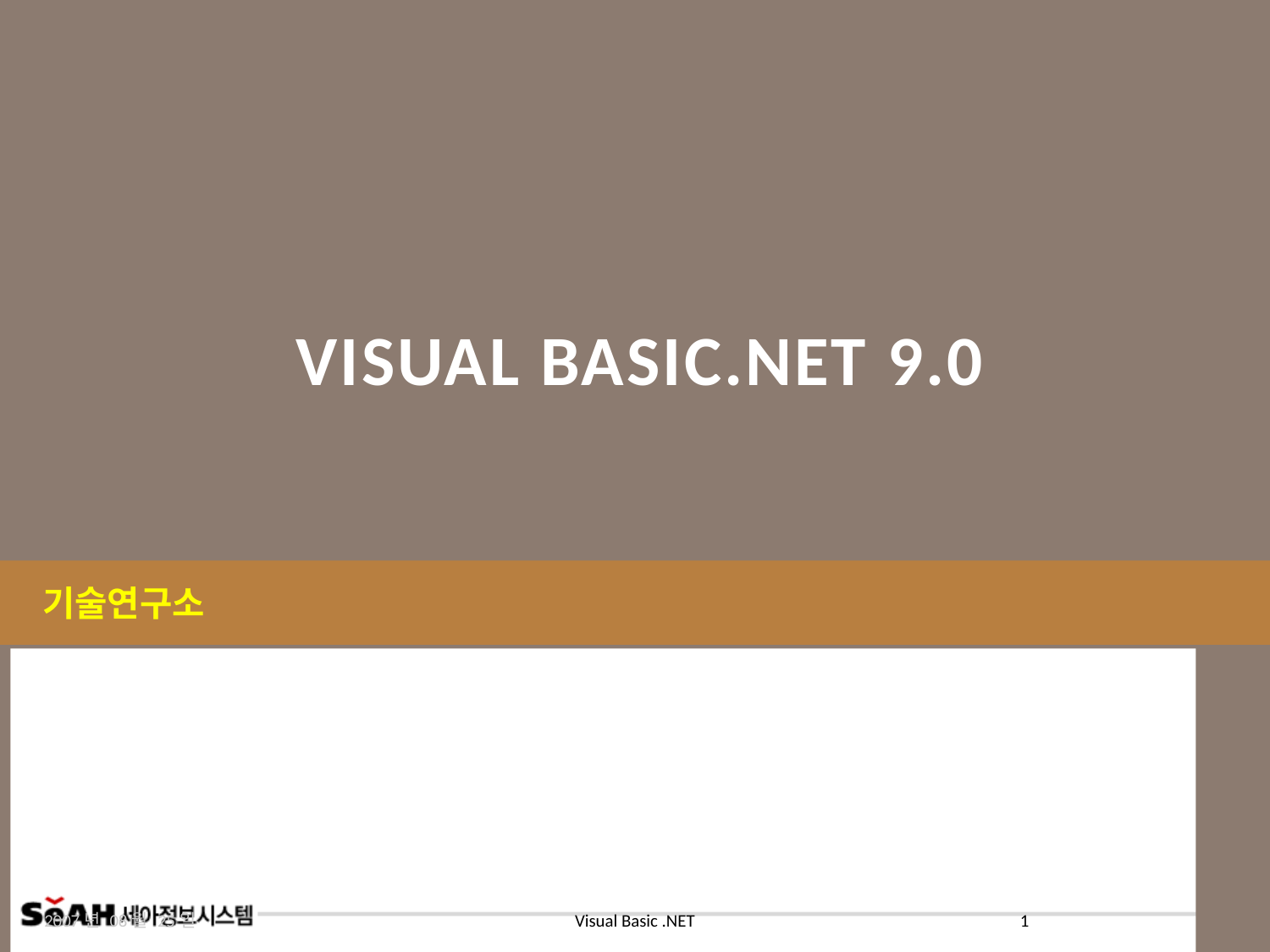

# Visual Basic.net 9.0
기술연구소
2007년 08월 25일
Visual Basic .NET
1